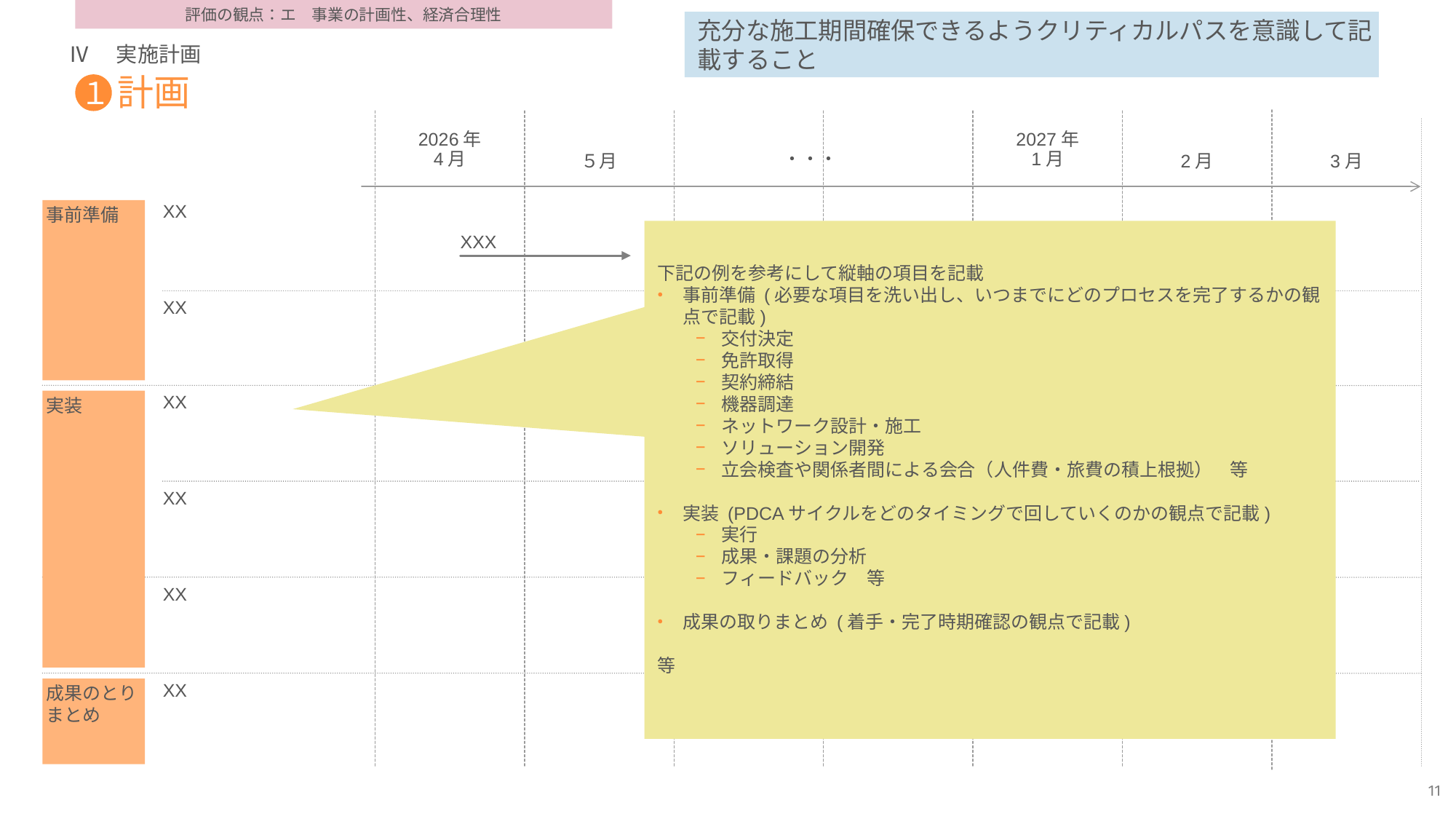

評価の観点：エ　事業の計画性、経済合理性
充分な施工期間確保できるようクリティカルパスを意識して記載すること
Ⅳ　実施計画
	計画
１

・・・
2026年
4月

５月

2027年
1月

2月

3月
XXX
事前準備
XX
下記の例を参考にして縦軸の項目を記載
事前準備 (必要な項目を洗い出し、いつまでにどのプロセスを完了するかの観点で記載)
交付決定
免許取得
契約締結
機器調達
ネットワーク設計・施工
ソリューション開発
立会検査や関係者間による会合（人件費・旅費の積上根拠）　等

実装 (PDCAサイクルをどのタイミングで回していくのかの観点で記載)
実行
成果・課題の分析
フィードバック　等

成果の取りまとめ (着手・完了時期確認の観点で記載)

等

XX
実装
XX
XX
XX
成果のとりまとめ
XX